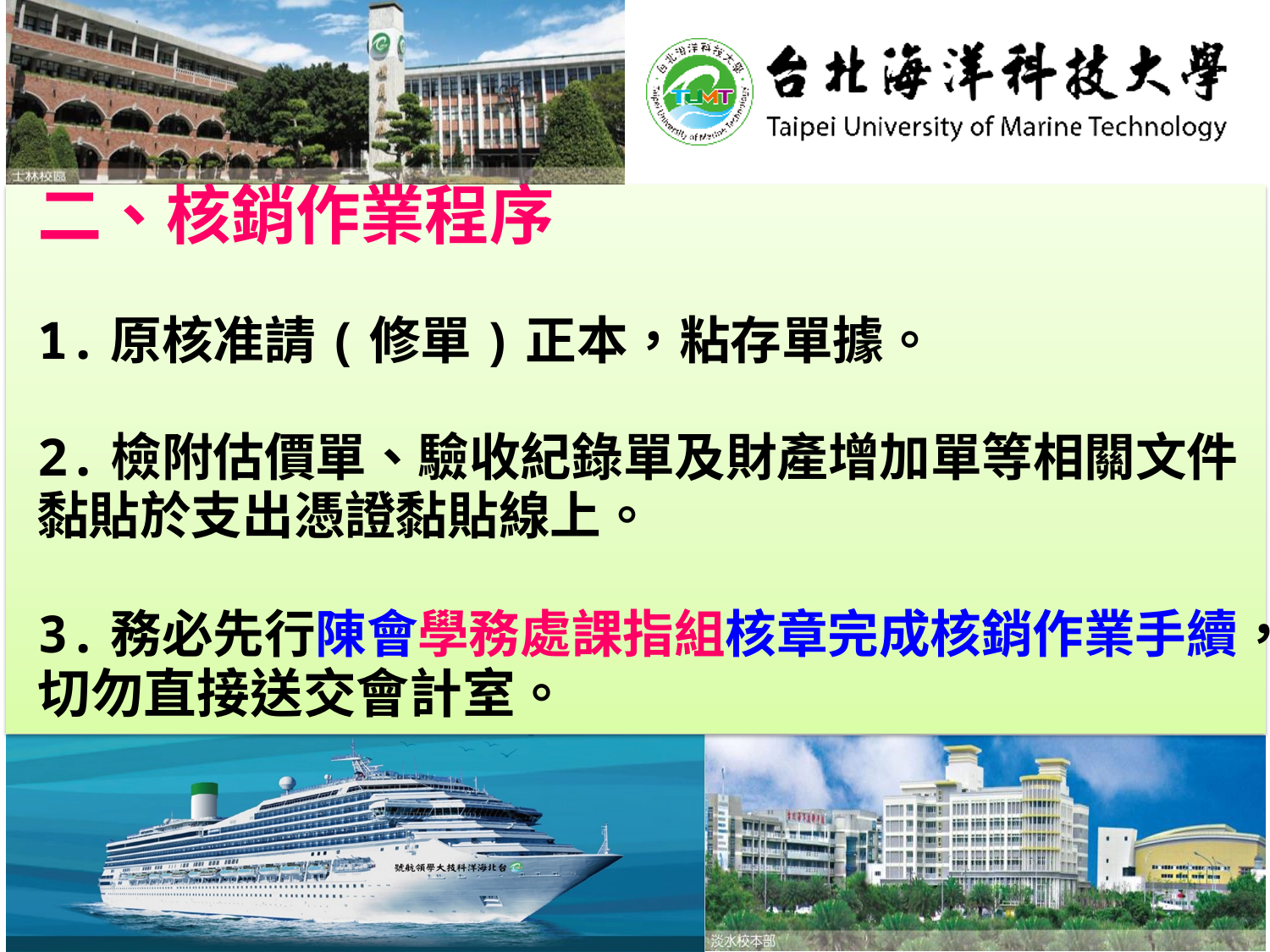

# 二、核銷作業程序 　 1.原核准請(修單)正本，粘存單據。 2.檢附估價單、驗收紀錄單及財產增加單等相關文件 黏貼於支出憑證黏貼線上。 3.務必先行陳會學務處課指組核章完成核銷作業手續，切勿直接送交會計室。